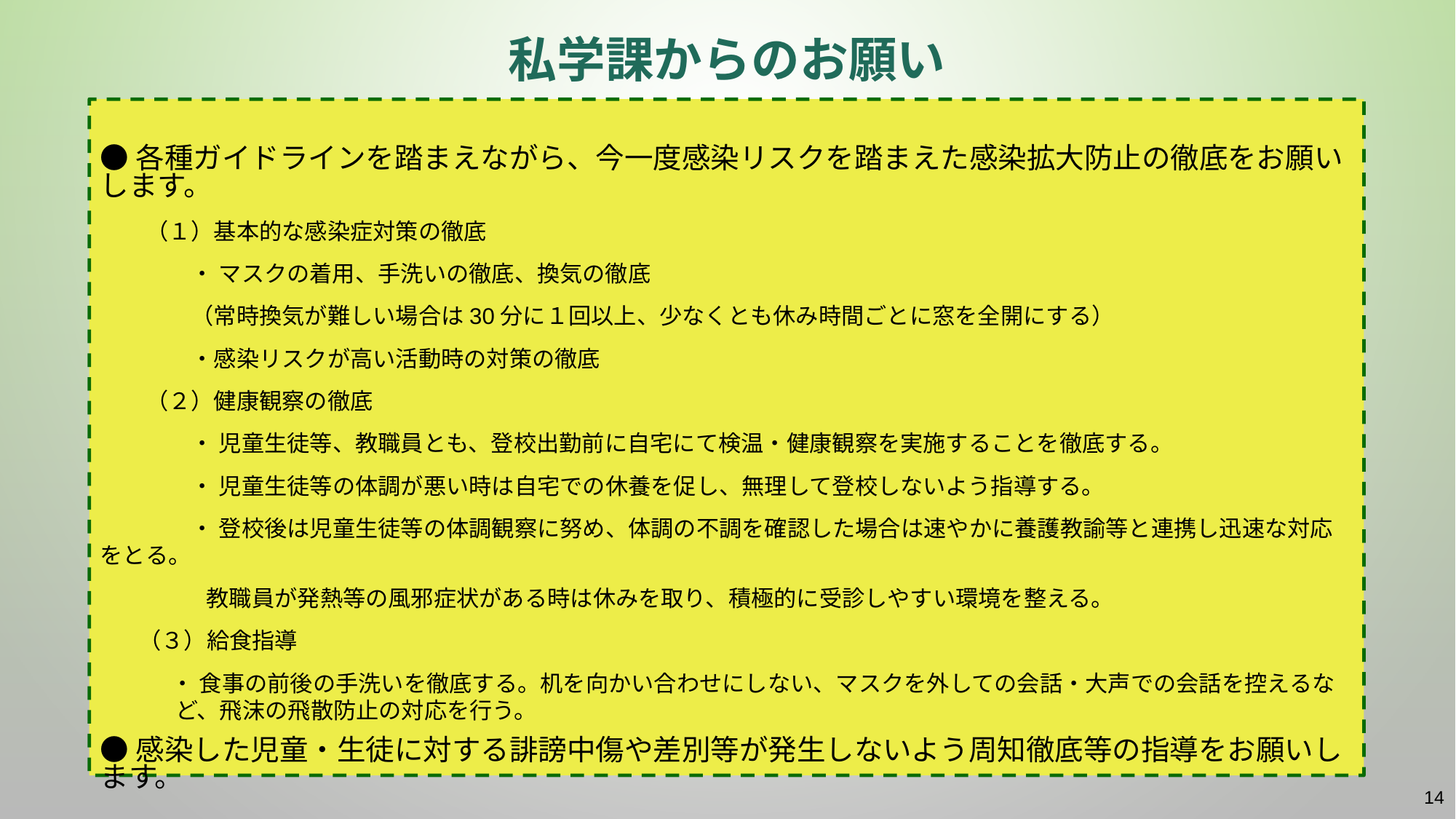

# 私学課からのお願い

●各種ガイドラインを踏まえながら、今一度感染リスクを踏まえた感染拡大防止の徹底をお願いします。
　　（１）基本的な感染症対策の徹底
　　　　・ マスクの着用、手洗いの徹底、換気の徹底
　　　　（常時換気が難しい場合は30分に１回以上、少なくとも休み時間ごとに窓を全開にする）
　　　　・感染リスクが高い活動時の対策の徹底
　　（２）健康観察の徹底
　　　　・ 児童生徒等、教職員とも、登校出勤前に自宅にて検温・健康観察を実施することを徹底する。
　　　　・ 児童生徒等の体調が悪い時は自宅での休養を促し、無理して登校しないよう指導する。
　　　　・ 登校後は児童生徒等の体調観察に努め、体調の不調を確認した場合は速やかに養護教諭等と連携し迅速な対応をとる。
　　  　　 教職員が発熱等の風邪症状がある時は休みを取り、積極的に受診しやすい環境を整える。
  　（３）給食指導
   　　 ・ 食事の前後の手洗いを徹底する。机を向かい合わせにしない、マスクを外しての会話・大声での会話を控えるなど、飛沫の飛散防止の対応を行う。
●感染した児童・生徒に対する誹謗中傷や差別等が発生しないよう周知徹底等の指導をお願いします。
14